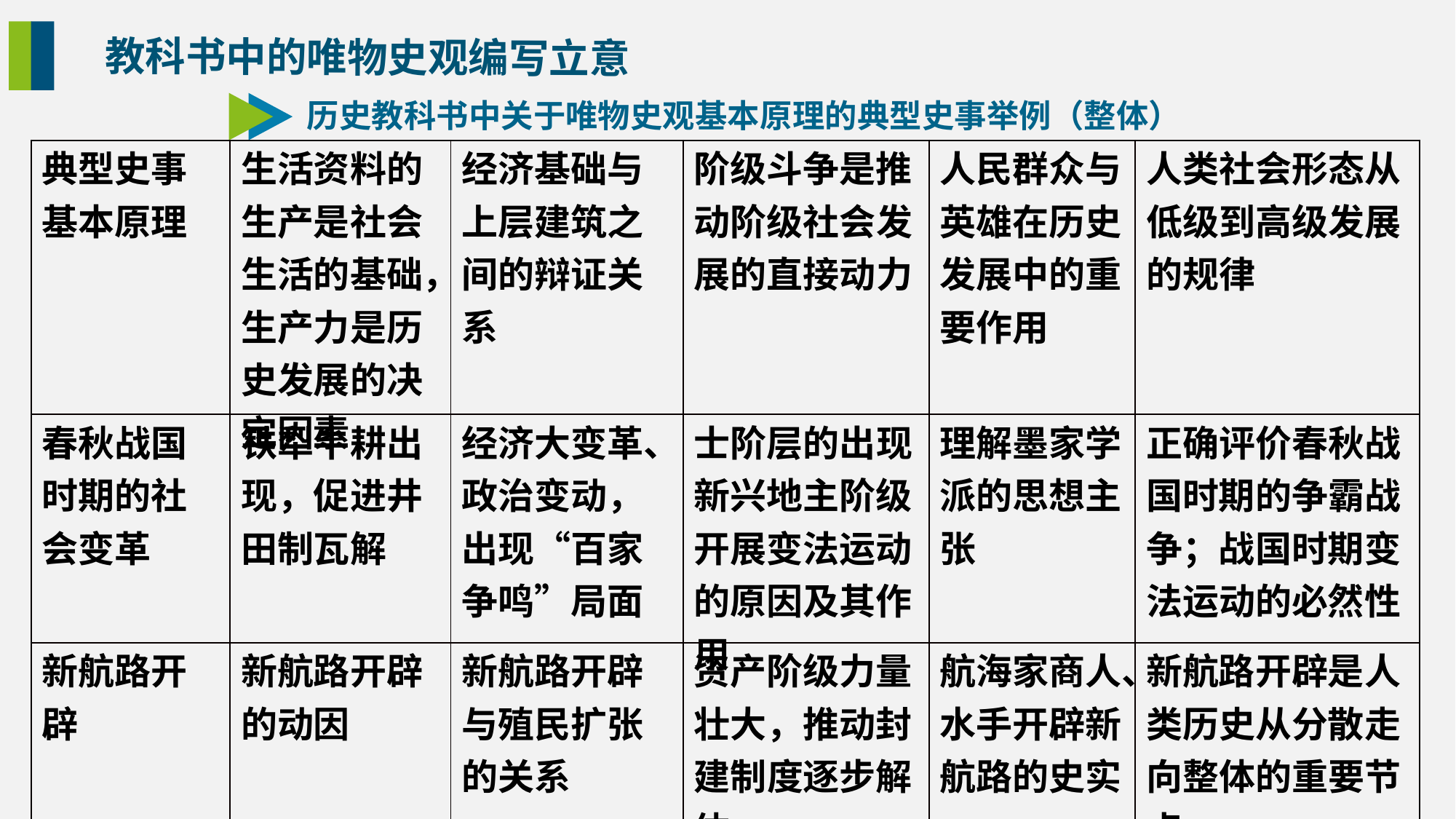

教科书中的唯物史观编写立意

历史教科书中关于唯物史观基本原理的典型史事举例（整体）
| 典型史事基本原理 | 生活资料的生产是社会生活的基础，生产力是历史发展的决定因素 | 经济基础与上层建筑之间的辩证关系 | 阶级斗争是推动阶级社会发展的直接动力 | 人民群众与英雄在历史发展中的重要作用 | 人类社会形态从低级到高级发展的规律 |
| --- | --- | --- | --- | --- | --- |
| 春秋战国时期的社会变革 | 铁犁牛耕出现，促进井田制瓦解 | 经济大变革、政治变动，出现“百家争鸣”局面 | 士阶层的出现新兴地主阶级开展变法运动的原因及其作用 | 理解墨家学派的思想主张 | 正确评价春秋战国时期的争霸战争；战国时期变法运动的必然性 |
| 新航路开辟 | 新航路开辟的动因 | 新航路开辟与殖民扩张的关系 | 资产阶级力量壮大，推动封建制度逐步解体 | 航海家商人、水手开辟新航路的史实 | 新航路开辟是人类历史从分散走向整体的重要节点 |